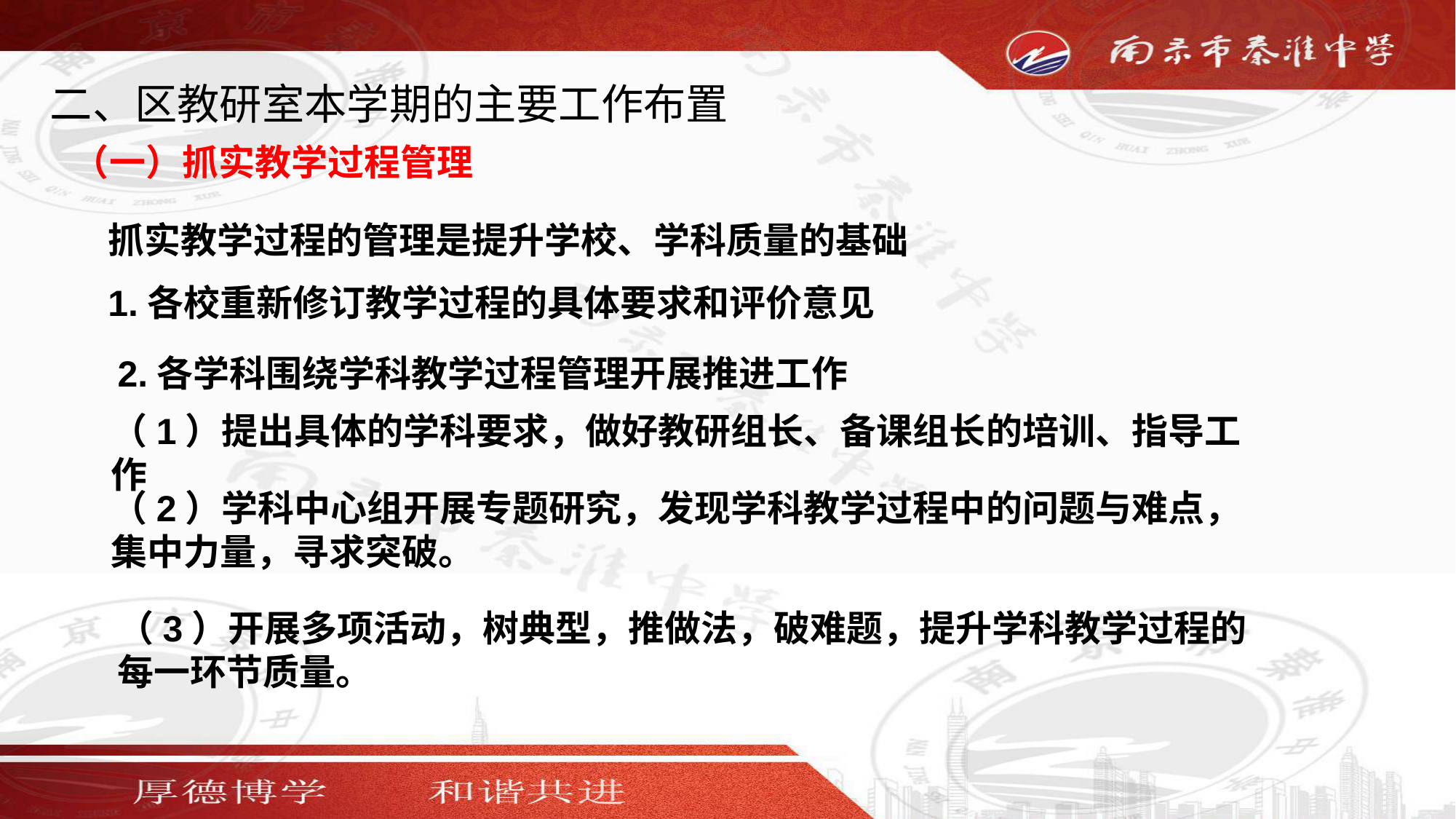

二、区教研室本学期的主要工作布置
（一）抓实教学过程管理
抓实教学过程的管理是提升学校、学科质量的基础
1.各校重新修订教学过程的具体要求和评价意见
2.各学科围绕学科教学过程管理开展推进工作
（1）提出具体的学科要求，做好教研组长、备课组长的培训、指导工作
（2）学科中心组开展专题研究，发现学科教学过程中的问题与难点，集中力量，寻求突破。
（3）开展多项活动，树典型，推做法，破难题，提升学科教学过程的每一环节质量。